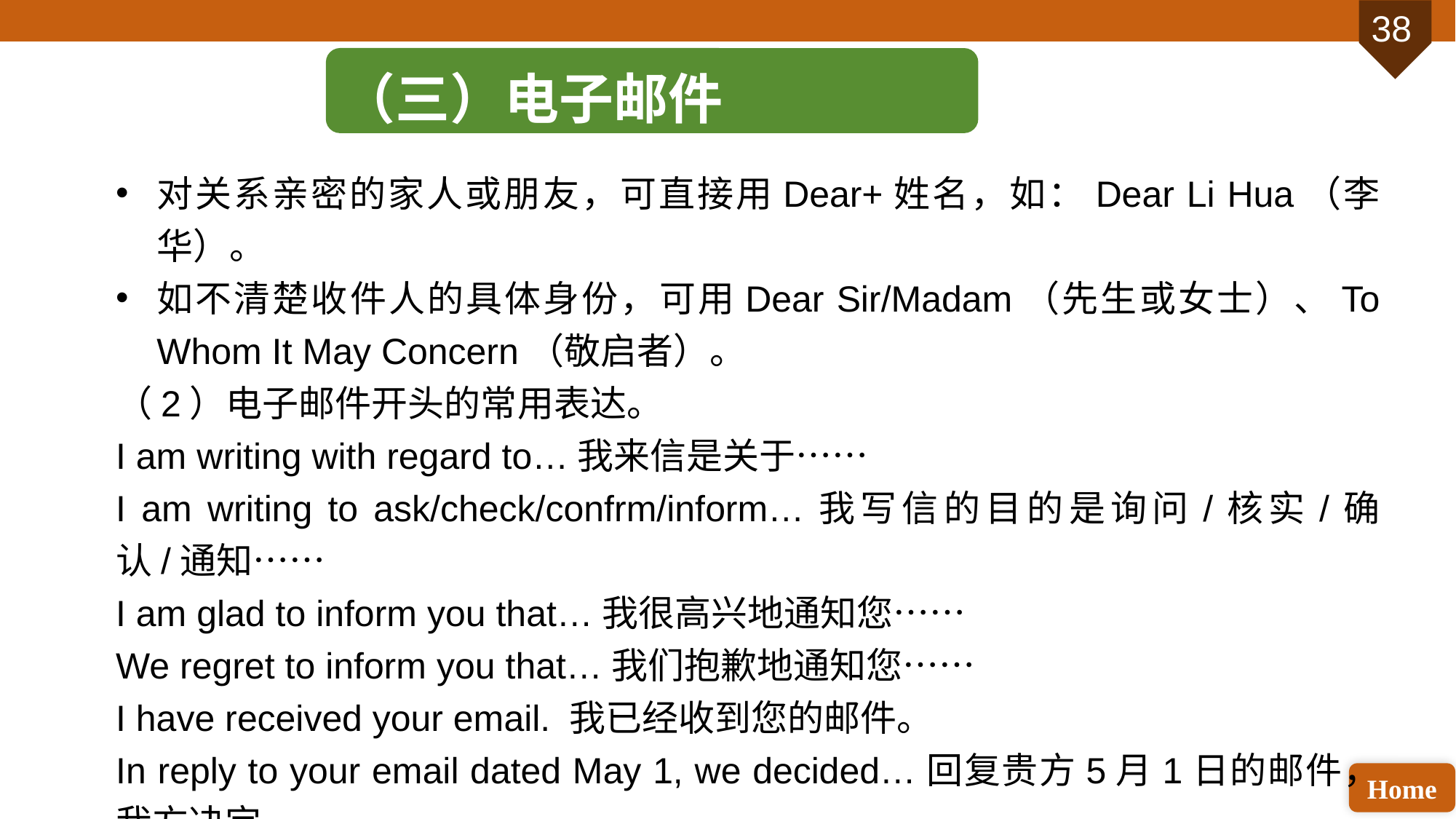

（三）电子邮件
对关系亲密的家人或朋友，可直接用Dear+姓名，如：Dear Li Hua（李华）。
如不清楚收件人的具体身份，可用Dear Sir/Madam（先生或女士）、To Whom It May Concern（敬启者）。
（2）电子邮件开头的常用表达。
I am writing with regard to…我来信是关于……
I am writing to ask/check/confrm/inform…我写信的目的是询问/核实/确认/通知……
I am glad to inform you that…我很高兴地通知您……
We regret to inform you that…我们抱歉地通知您……
I have received your email. 我已经收到您的邮件。
In reply to your email dated May 1, we decided…回复贵方5月1日的邮件，我方决定……